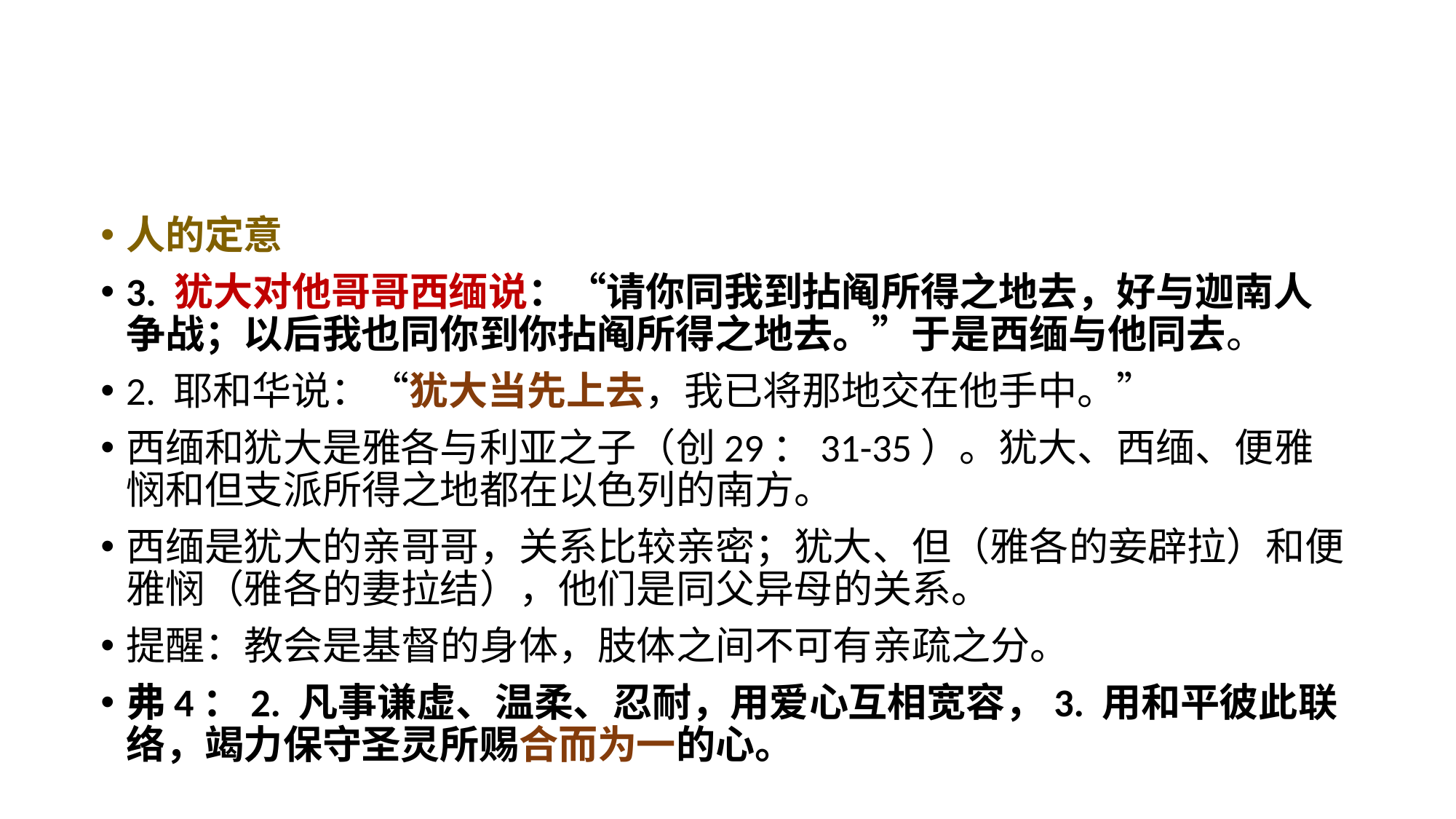

人的定意
3. 犹大对他哥哥西缅说：“请你同我到拈阄所得之地去，好与迦南人争战；以后我也同你到你拈阄所得之地去。”于是西缅与他同去。
2. 耶和华说：“犹大当先上去，我已将那地交在他手中。”
西缅和犹大是雅各与利亚之子（创29：31-35）。犹大、西缅、便雅悯和但支派所得之地都在以色列的南方。
西缅是犹大的亲哥哥，关系比较亲密；犹大、但（雅各的妾辟拉）和便雅悯（雅各的妻拉结），他们是同父异母的关系。
提醒：教会是基督的身体，肢体之间不可有亲疏之分。
弗4：2. 凡事谦虚、温柔、忍耐，用爱心互相宽容，3. 用和平彼此联络，竭力保守圣灵所赐合而为一的心。